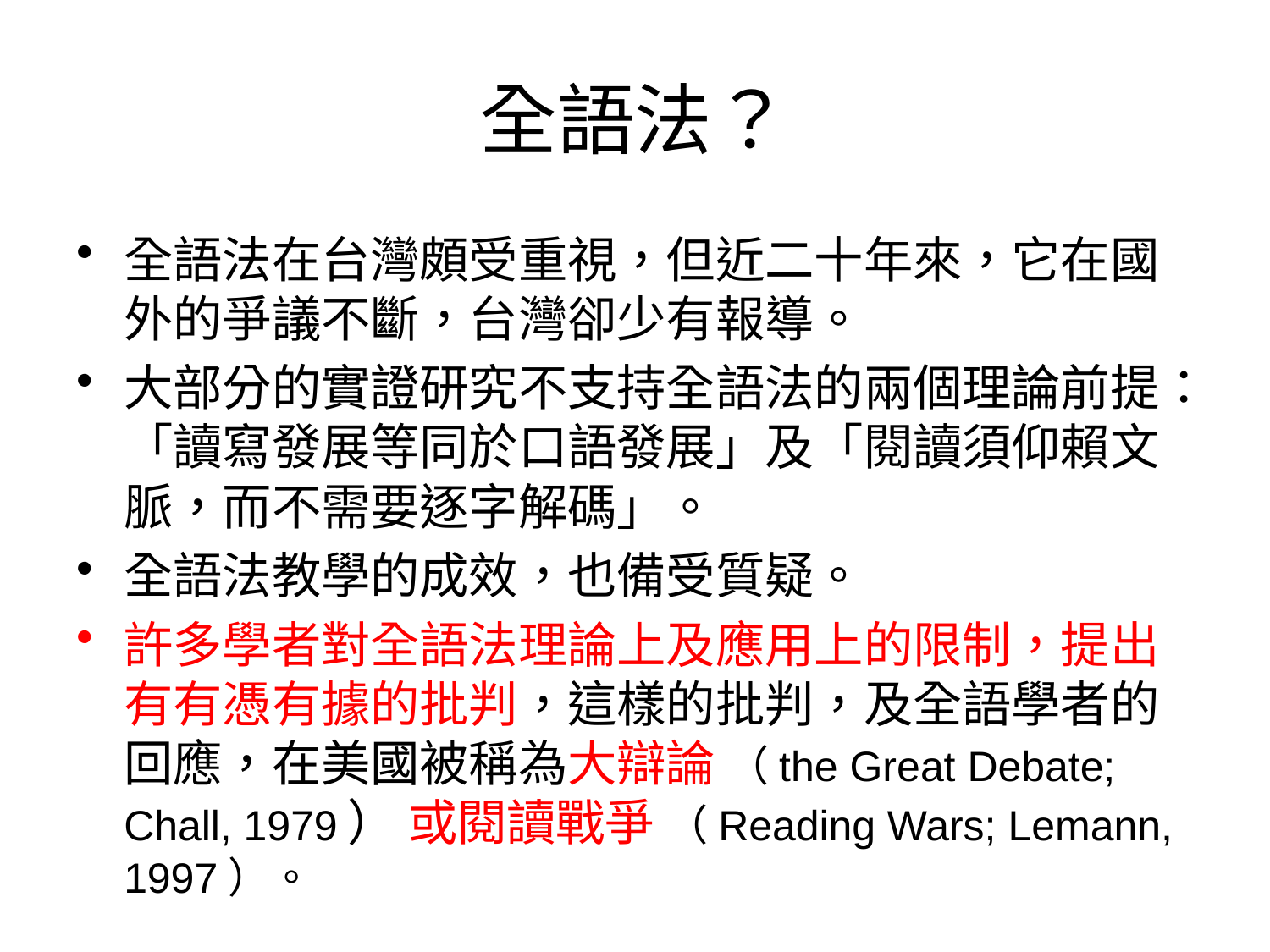

# 全語法？
全語法在台灣頗受重視，但近二十年來，它在國外的爭議不斷，台灣卻少有報導。
大部分的實證研究不支持全語法的兩個理論前提：「讀寫發展等同於口語發展」及「閱讀須仰賴文脈，而不需要逐字解碼」。
全語法教學的成效，也備受質疑。
許多學者對全語法理論上及應用上的限制，提出有有憑有據的批判，這樣的批判，及全語學者的回應，在美國被稱為大辯論 （the Great Debate; Chall, 1979） 或閱讀戰爭 （Reading Wars; Lemann, 1997）。